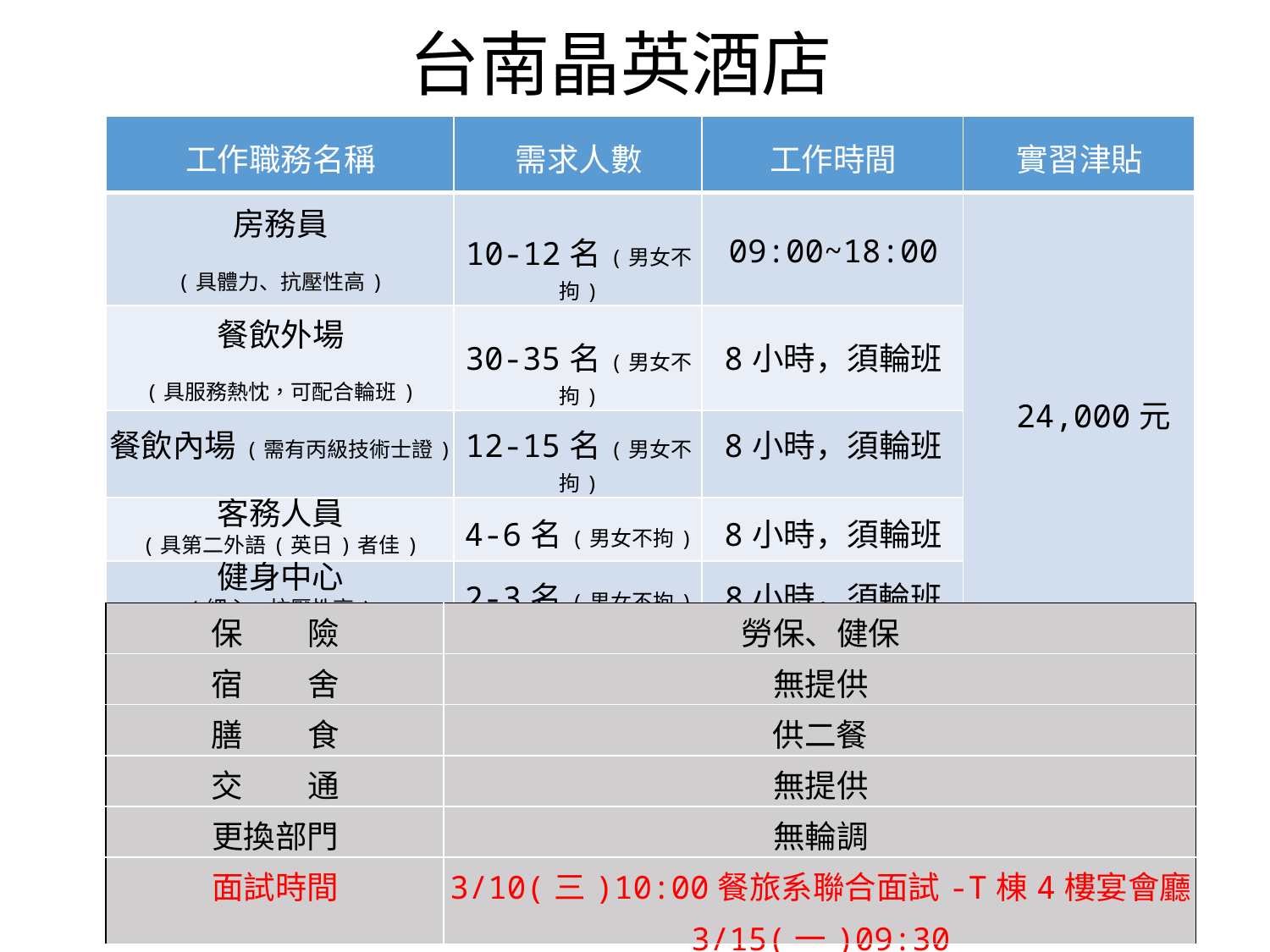

# 台南晶英酒店
| 工作職務名稱 | 需求人數 | 工作時間 | 實習津貼 |
| --- | --- | --- | --- |
| 房務員 (具體力、抗壓性高) | 10-12名(男女不拘) | 09:00~18:00 | 24,000元 |
| 餐飲外場 (具服務熱忱，可配合輪班) | 30-35名(男女不拘) | 8小時，須輪班 |  |
| 餐飲內場(需有丙級技術士證) | 12-15名(男女不拘) | 8小時，須輪班 |  |
| 客務人員 (具第二外語(英日)者佳) | 4-6名(男女不拘) | 8小時，須輪班 |  |
| 健身中心 (細心、抗壓性高) | 2-3名(男女不拘) | 8小時，須輪班 |  |
| 保 險 | 勞保、健保 |
| --- | --- |
| 宿 舍 | 無提供 |
| 膳 食 | 供二餐 |
| 交 通 | 無提供 |
| 更換部門 | 無輪調 |
| 面試時間 | 3/10(三)10:00餐旅系聯合面試-T棟4樓宴會廳 3/15(一)09:30 |